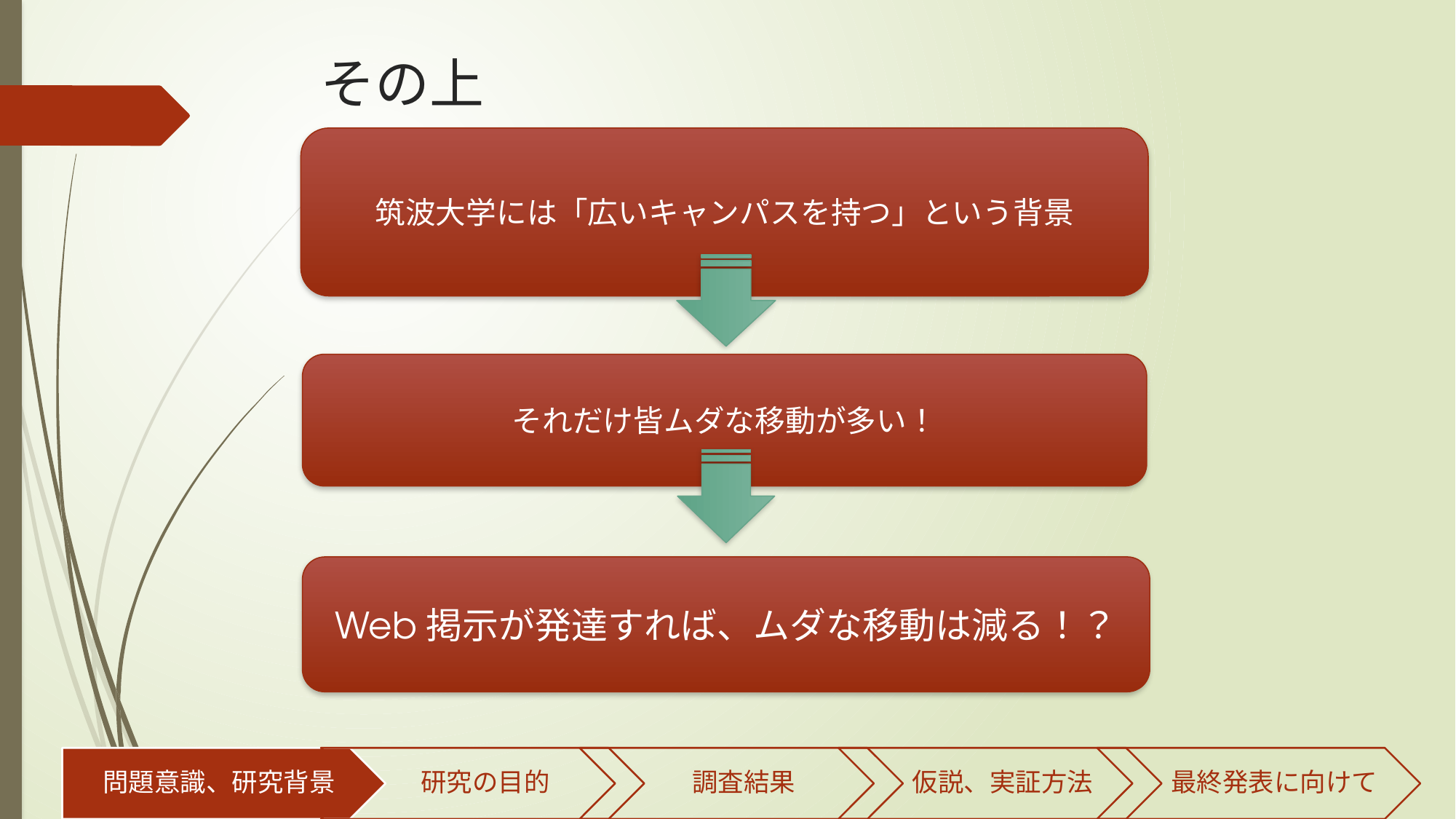

# その上
筑波大学には「広いキャンパスを持つ」という背景

それだけ皆ムダな移動が多い！

Web掲示が発達すれば、ムダな移動は減る！？
問題意識、研究背景
研究の目的
調査結果
仮説、実証方法
　最終発表に向けて